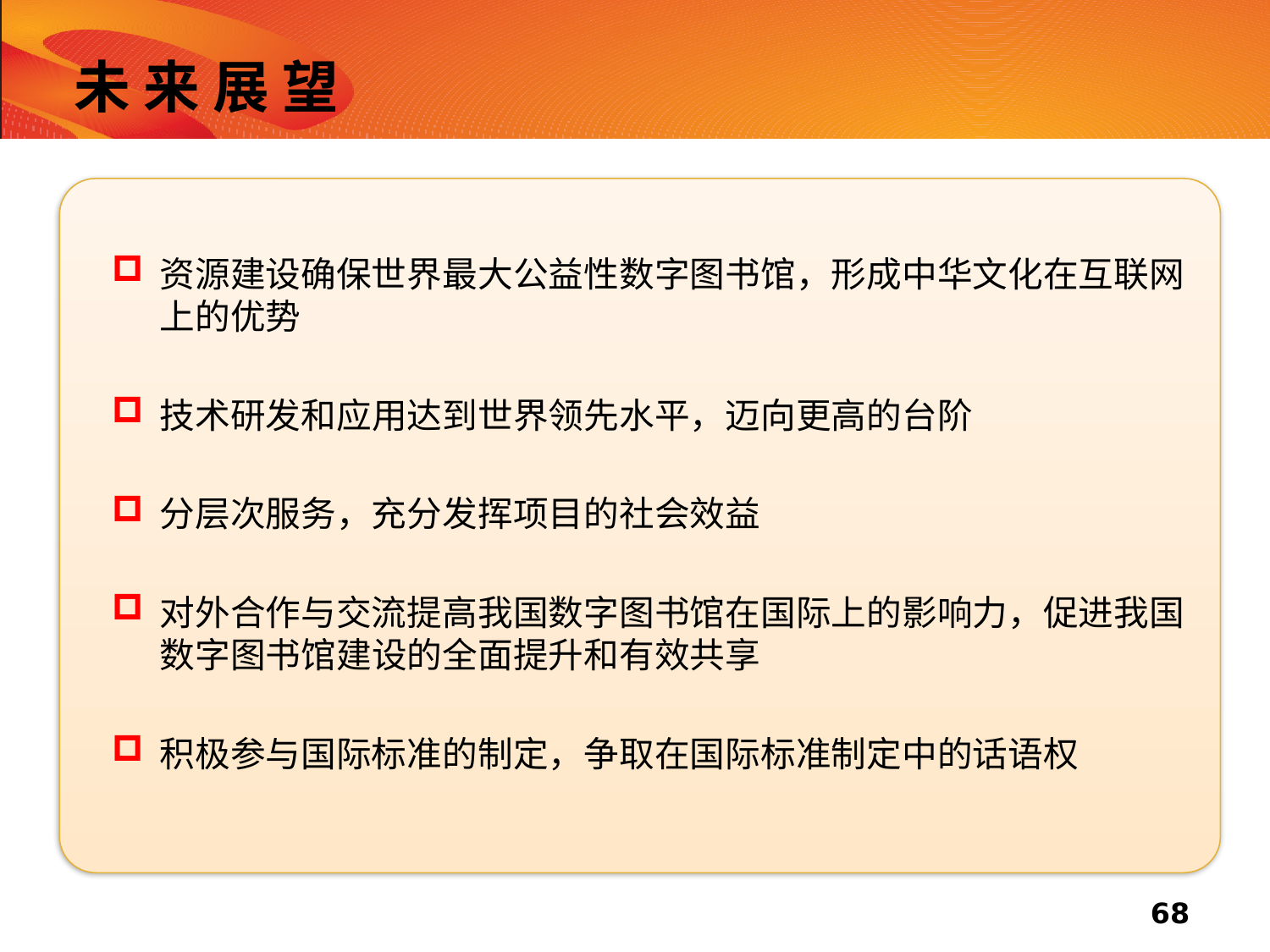

# 未 来 展 望

资源建设确保世界最大公益性数字图书馆，形成中华文化在互联网上的优势

技术研发和应用达到世界领先水平，迈向更高的台阶

分层次服务，充分发挥项目的社会效益

对外合作与交流提高我国数字图书馆在国际上的影响力，促进我国数字图书馆建设的全面提升和有效共享

积极参与国际标准的制定，争取在国际标准制定中的话语权